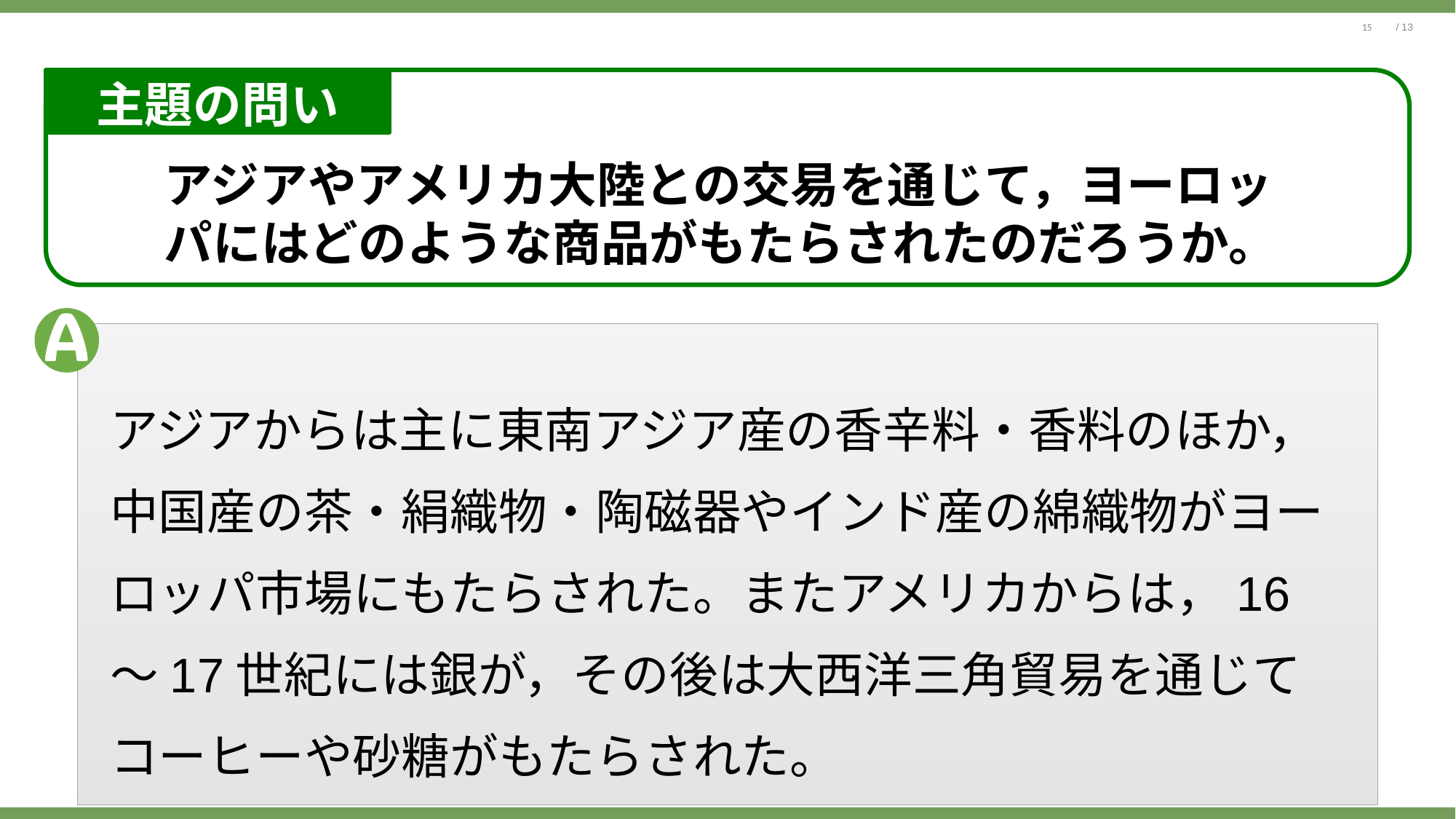

# アジアやアメリカ大陸との交易を通じて，ヨーロッパにはどのような商品がもたらされたのだろうか。
アジアからは主に東南アジア産の香辛料・香料のほか，中国産の茶・絹織物・陶磁器やインド産の綿織物がヨーロッパ市場にもたらされた。またアメリカからは，16 ～17世紀には銀が，その後は大西洋三角貿易を通じてコーヒーや砂糖がもたらされた。